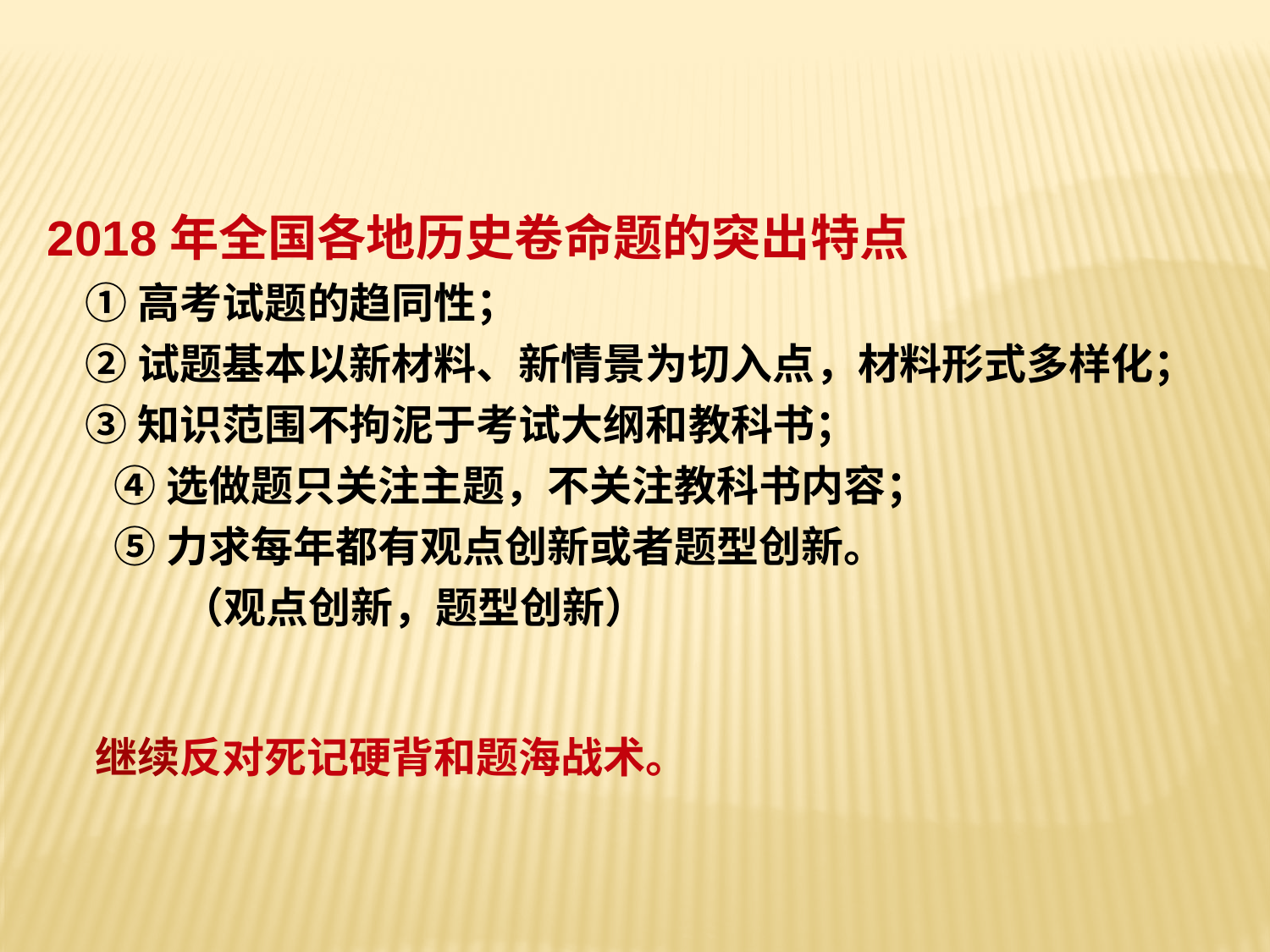

2018年全国各地历史卷命题的突出特点
    ①高考试题的趋同性；
    ②试题基本以新材料、新情景为切入点，材料形式多样化；
    ③知识范围不拘泥于考试大纲和教科书；
       ④选做题只关注主题，不关注教科书内容；
       ⑤力求每年都有观点创新或者题型创新。
             （观点创新，题型创新）

    继续反对死记硬背和题海战术。